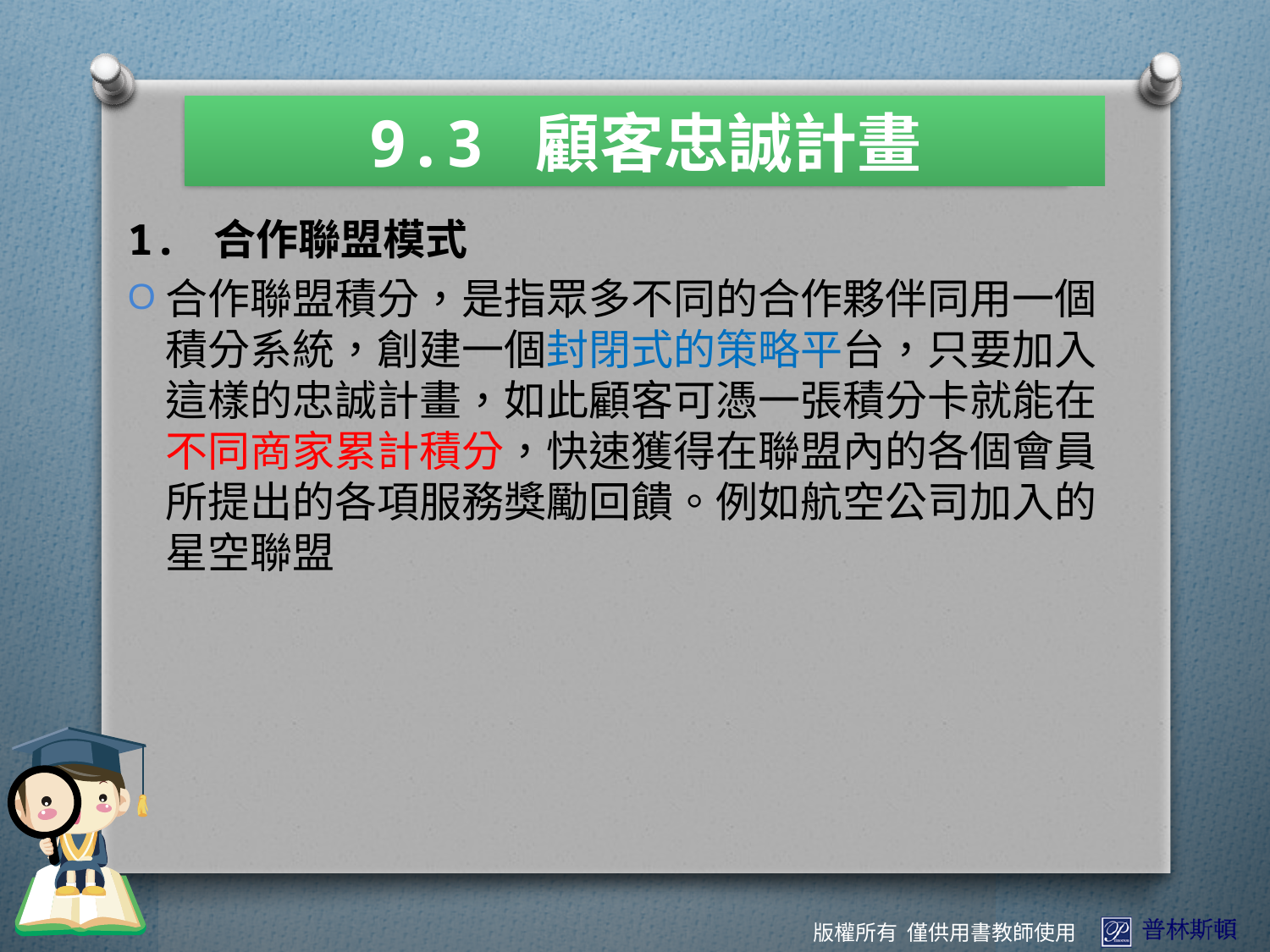

9.3 顧客忠誠計畫
1. 合作聯盟模式
合作聯盟積分，是指眾多不同的合作夥伴同用一個積分系統，創建一個封閉式的策略平台，只要加入這樣的忠誠計畫，如此顧客可憑一張積分卡就能在不同商家累計積分，快速獲得在聯盟內的各個會員所提出的各項服務獎勵回饋。例如航空公司加入的星空聯盟